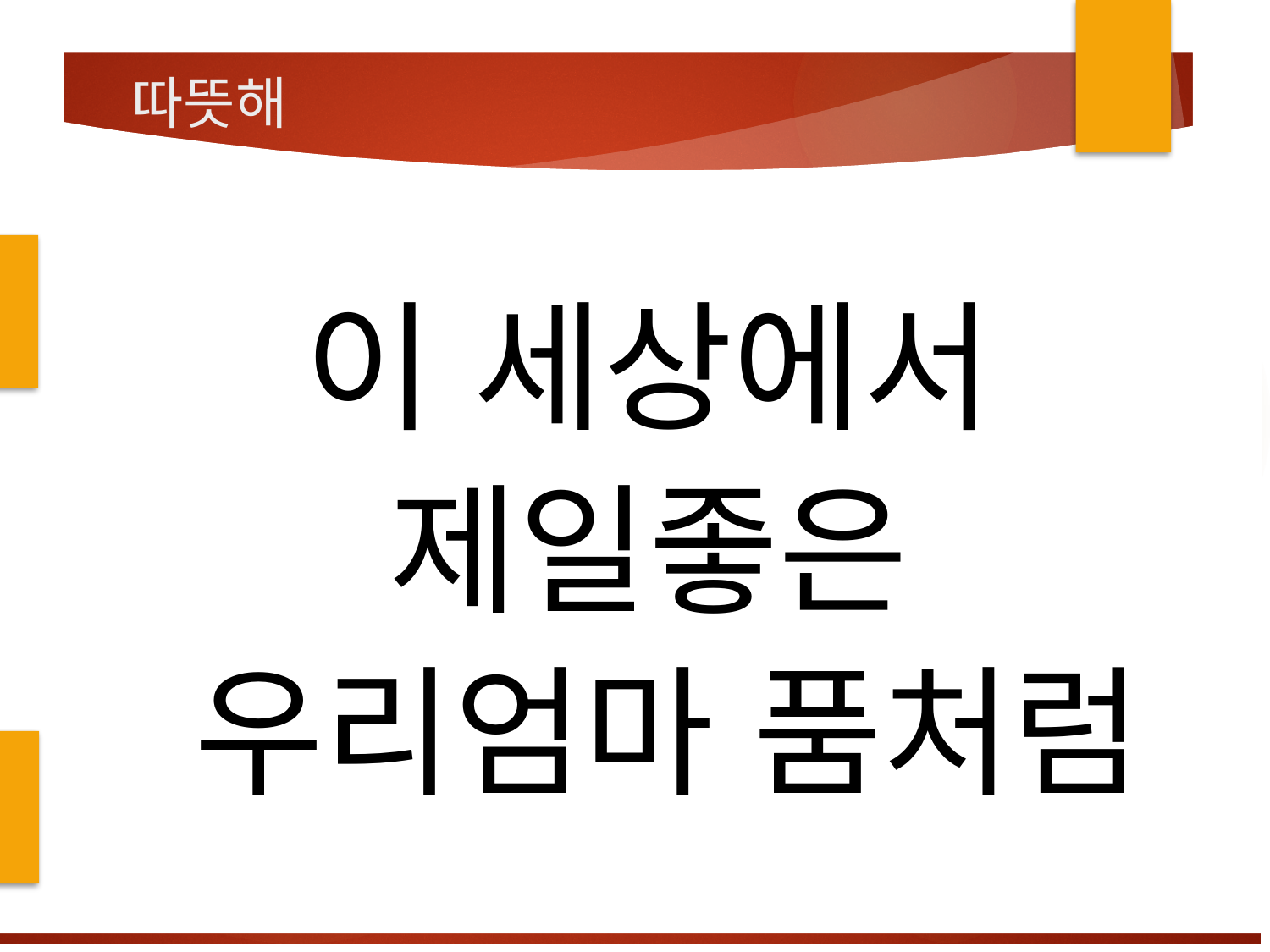

# 따뜻해
이 세상에서
제일좋은
우리엄마 품처럼